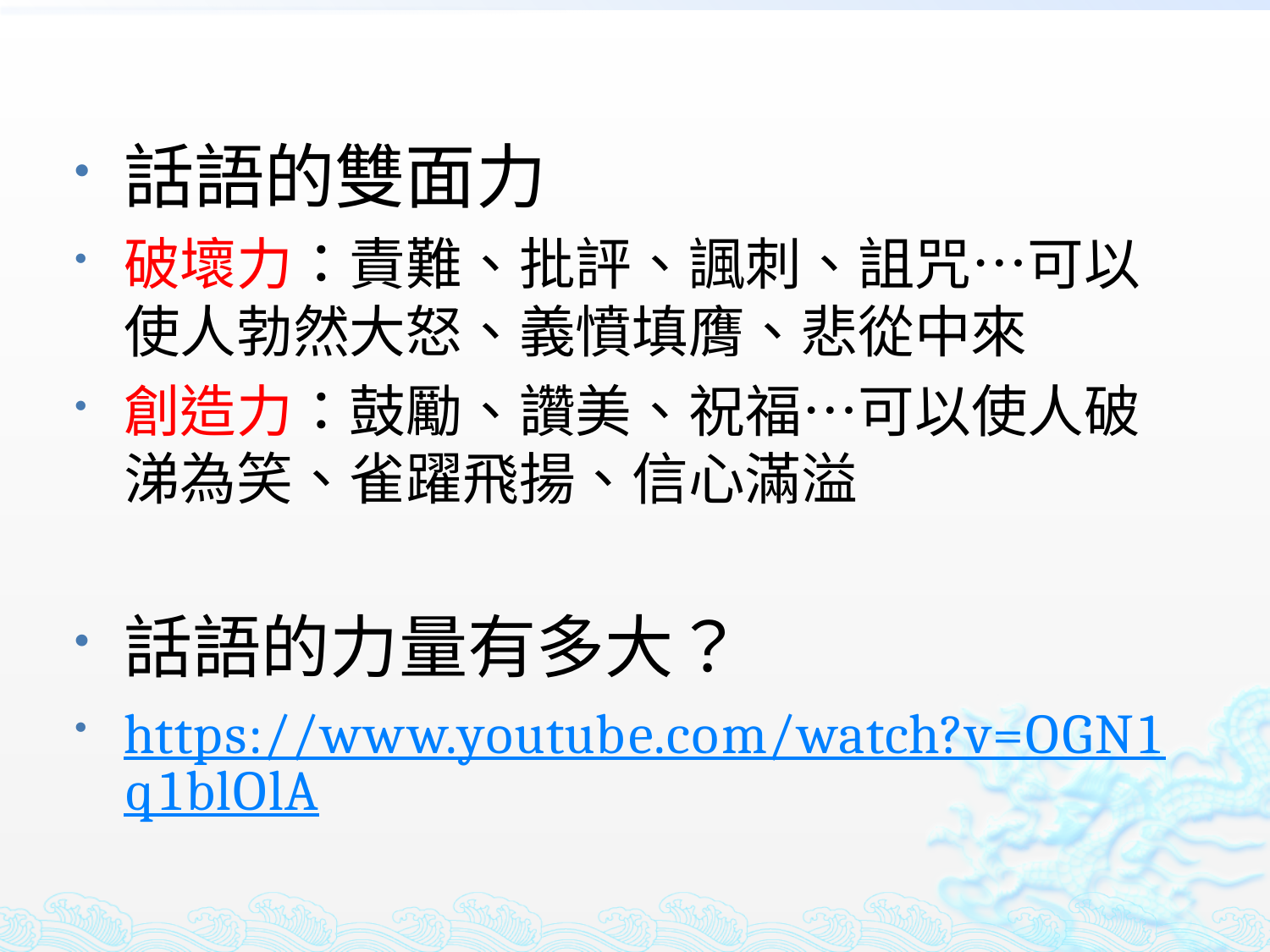

#
話語的雙面力
破壞力：責難、批評、諷刺、詛咒…可以使人勃然大怒、義憤填膺、悲從中來
創造力：鼓勵、讚美、祝福…可以使人破涕為笑、雀躍飛揚、信心滿溢

話語的力量有多大？
https://www.youtube.com/watch?v=OGN1q1blOlA